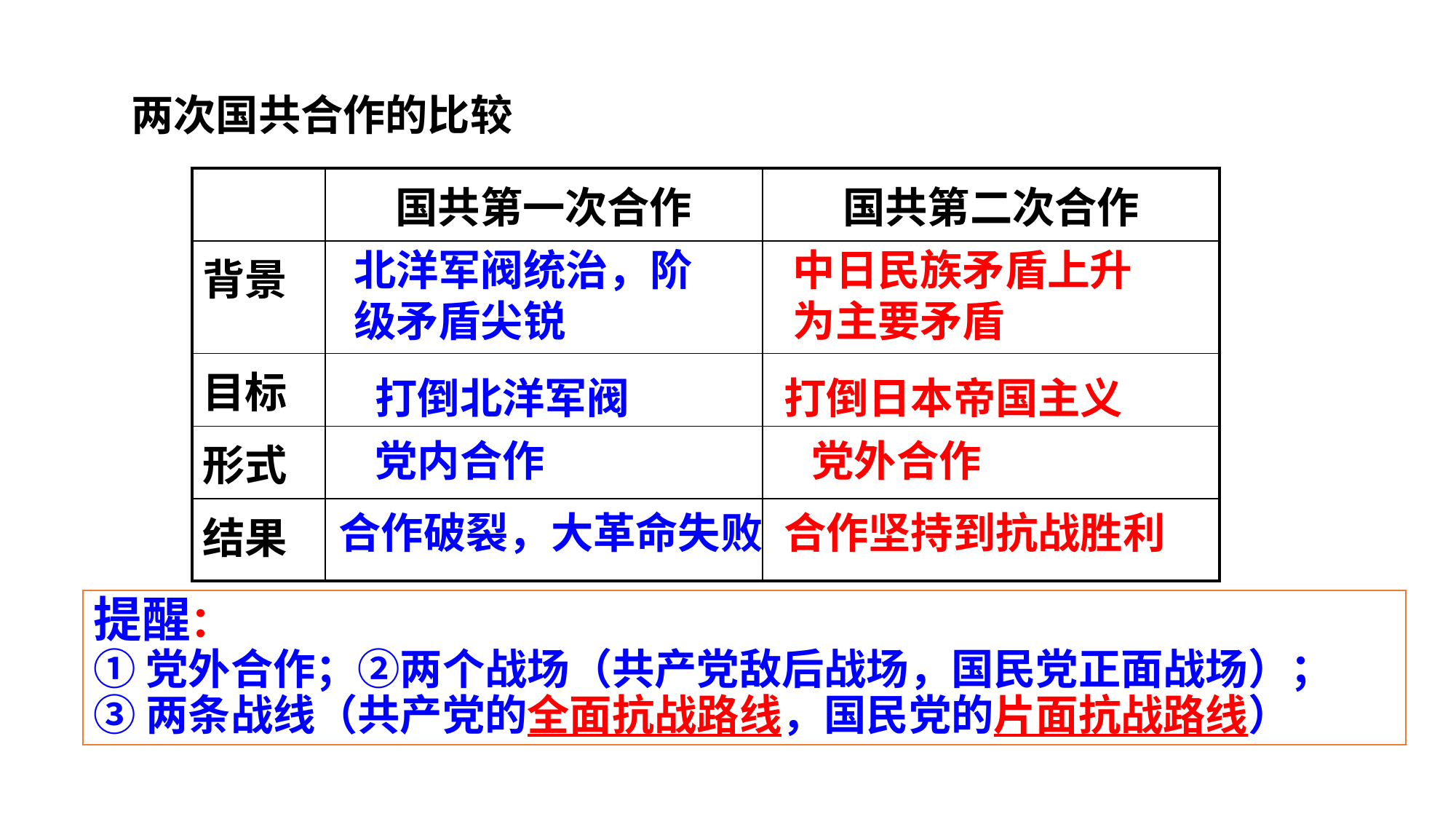

两次国共合作的比较
|  | 国共第一次合作 | 国共第二次合作 |
| --- | --- | --- |
| 背景 |  |  |
| 目标 |  |  |
| 形式 |  |  |
| 结果 |  |  |
北洋军阀统治，阶级矛盾尖锐
中日民族矛盾上升为主要矛盾
打倒北洋军阀
打倒日本帝国主义
党外合作
党内合作
合作坚持到抗战胜利
合作破裂，大革命失败
提醒：
①党外合作；②两个战场（共产党敌后战场，国民党正面战场）；
③两条战线（共产党的全面抗战路线，国民党的片面抗战路线）